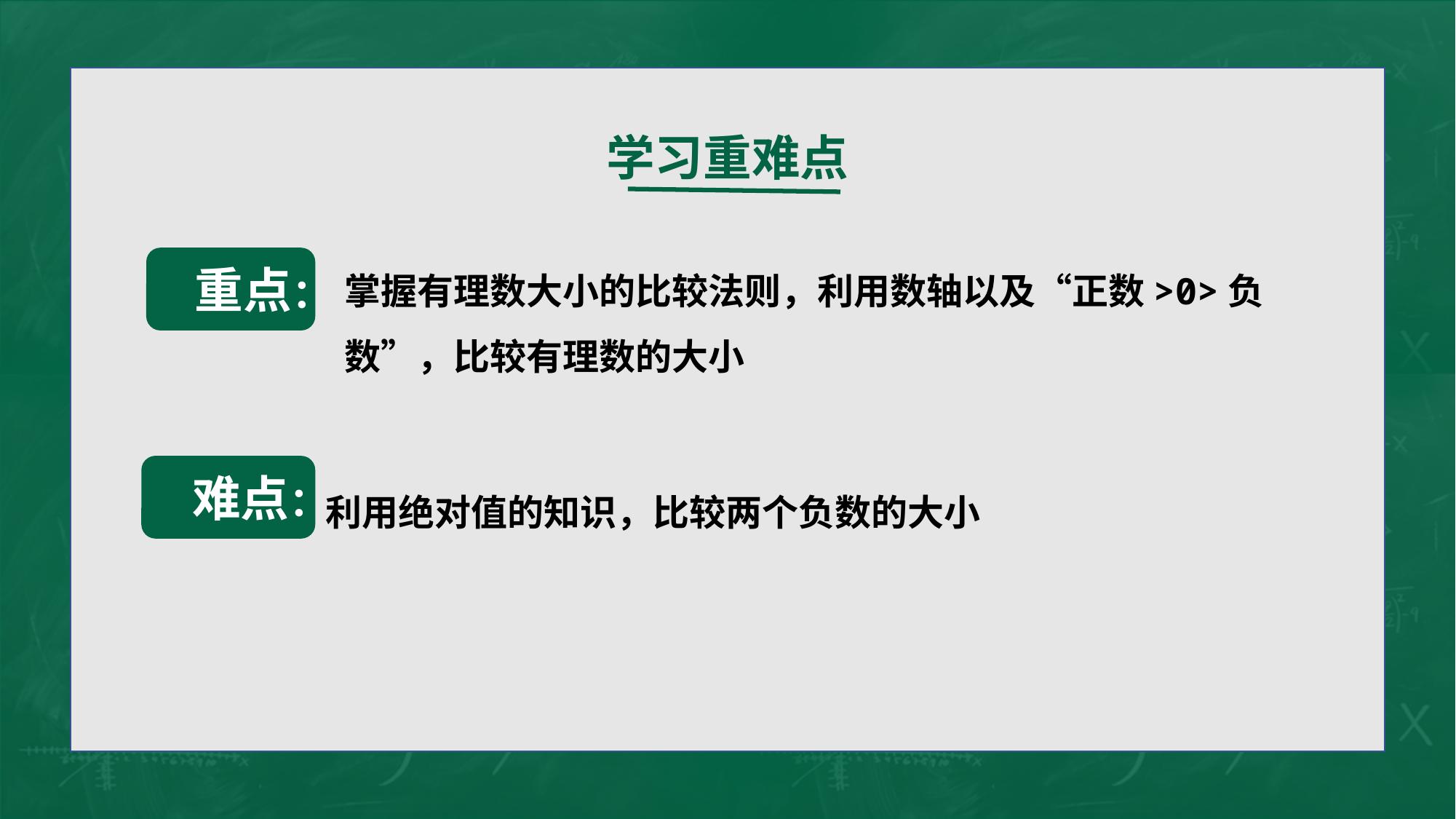

学习重难点
掌握有理数大小的比较法则，利用数轴以及“正数>0>负数”，比较有理数的大小
 重点：
 难点：
利用绝对值的知识，比较两个负数的大小